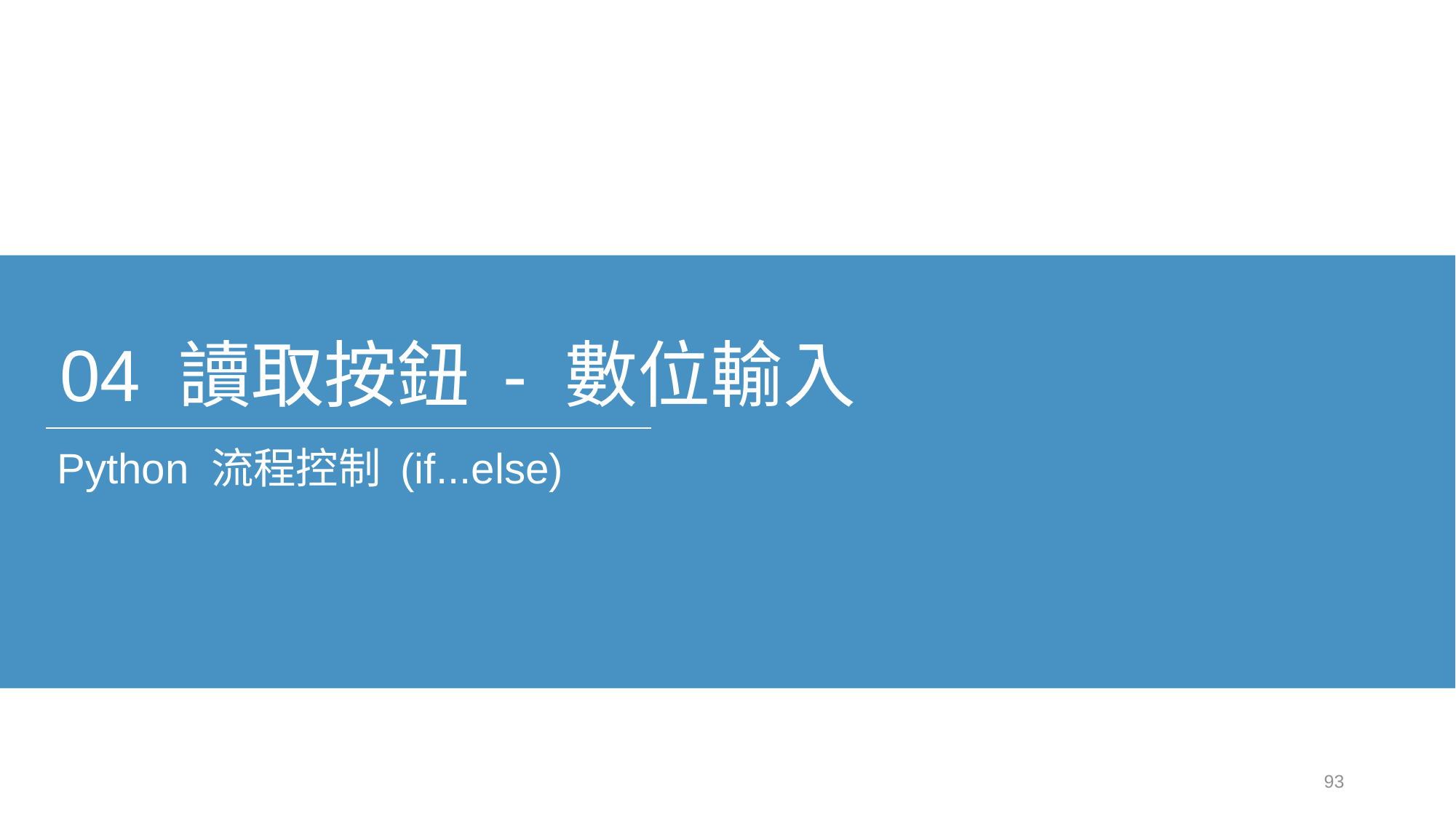

04 讀取按鈕 - 數位輸入
Python 流程控制 (if...else)
93